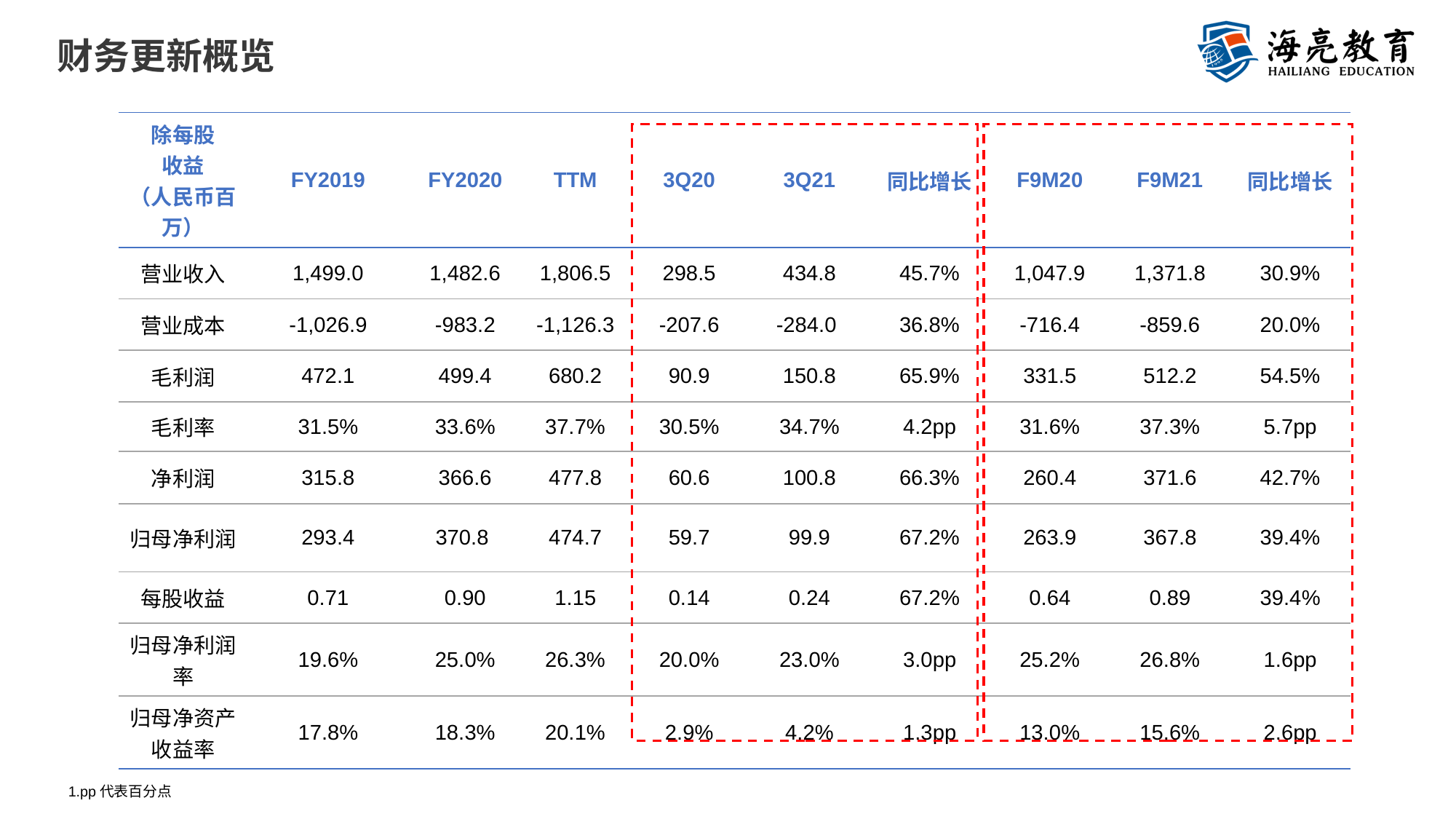

# 财务更新概览
| 除每股 收益 （人民币百万） | FY2019 | FY2020 | TTM | 3Q20 | 3Q21 | 同比增长 | F9M20 | F9M21 | 同比增长 |
| --- | --- | --- | --- | --- | --- | --- | --- | --- | --- |
| 营业收入 | 1,499.0 | 1,482.6 | 1,806.5 | 298.5 | 434.8 | 45.7% | 1,047.9 | 1,371.8 | 30.9% |
| 营业成本 | -1,026.9 | -983.2 | -1,126.3 | -207.6 | -284.0 | 36.8% | -716.4 | -859.6 | 20.0% |
| 毛利润 | 472.1 | 499.4 | 680.2 | 90.9 | 150.8 | 65.9% | 331.5 | 512.2 | 54.5% |
| 毛利率 | 31.5% | 33.6% | 37.7% | 30.5% | 34.7% | 4.2pp | 31.6% | 37.3% | 5.7pp |
| 净利润 | 315.8 | 366.6 | 477.8 | 60.6 | 100.8 | 66.3% | 260.4 | 371.6 | 42.7% |
| 归母净利润 | 293.4 | 370.8 | 474.7 | 59.7 | 99.9 | 67.2% | 263.9 | 367.8 | 39.4% |
| 每股收益 | 0.71 | 0.90 | 1.15 | 0.14 | 0.24 | 67.2% | 0.64 | 0.89 | 39.4% |
| 归母净利润率 | 19.6% | 25.0% | 26.3% | 20.0% | 23.0% | 3.0pp | 25.2% | 26.8% | 1.6pp |
| 归母净资产收益率 | 17.8% | 18.3% | 20.1% | 2.9% | 4.2% | 1.3pp | 13.0% | 15.6% | 2.6pp |

pp代表百分点